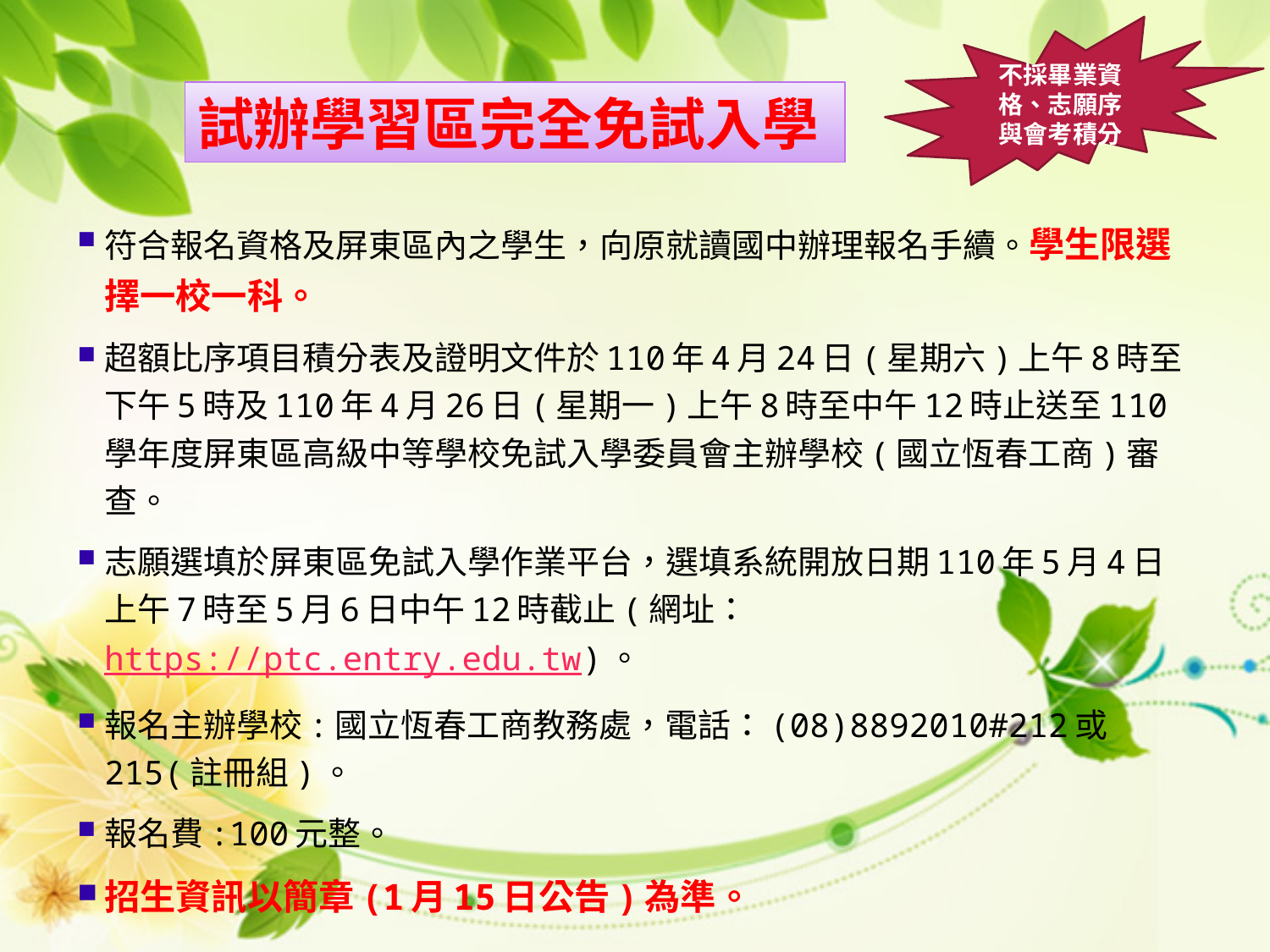

不採畢業資格、志願序與會考積分
試辦學習區完全免試入學
符合報名資格及屏東區內之學生，向原就讀國中辦理報名手續。學生限選擇一校一科。
超額比序項目積分表及證明文件於110年4月24日(星期六)上午8時至下午5時及110年4月26日(星期一)上午8時至中午12時止送至110學年度屏東區高級中等學校免試入學委員會主辦學校(國立恆春工商)審查。
志願選填於屏東區免試入學作業平台，選填系統開放日期110年5月4日上午7時至5月6日中午12時截止(網址：https://ptc.entry.edu.tw)。
報名主辦學校:國立恆春工商教務處，電話：(08)8892010#212或215(註冊組)。
報名費:100元整。
招生資訊以簡章(1月15日公告)為準。